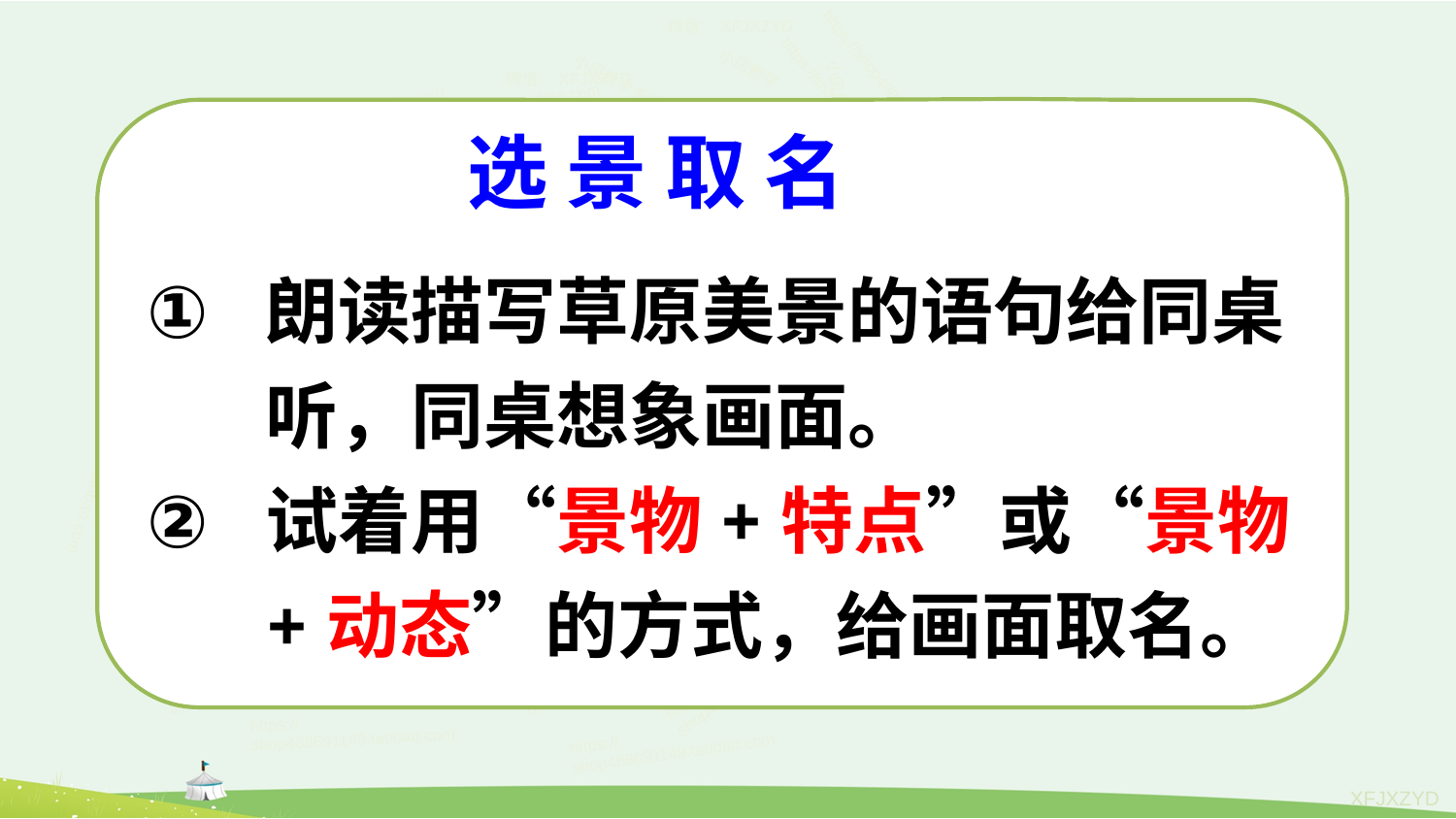

选 景 取 名
朗读描写草原美景的语句给同桌听，同桌想象画面。
试着用“景物+特点”或“景物+动态”的方式，给画面取名。